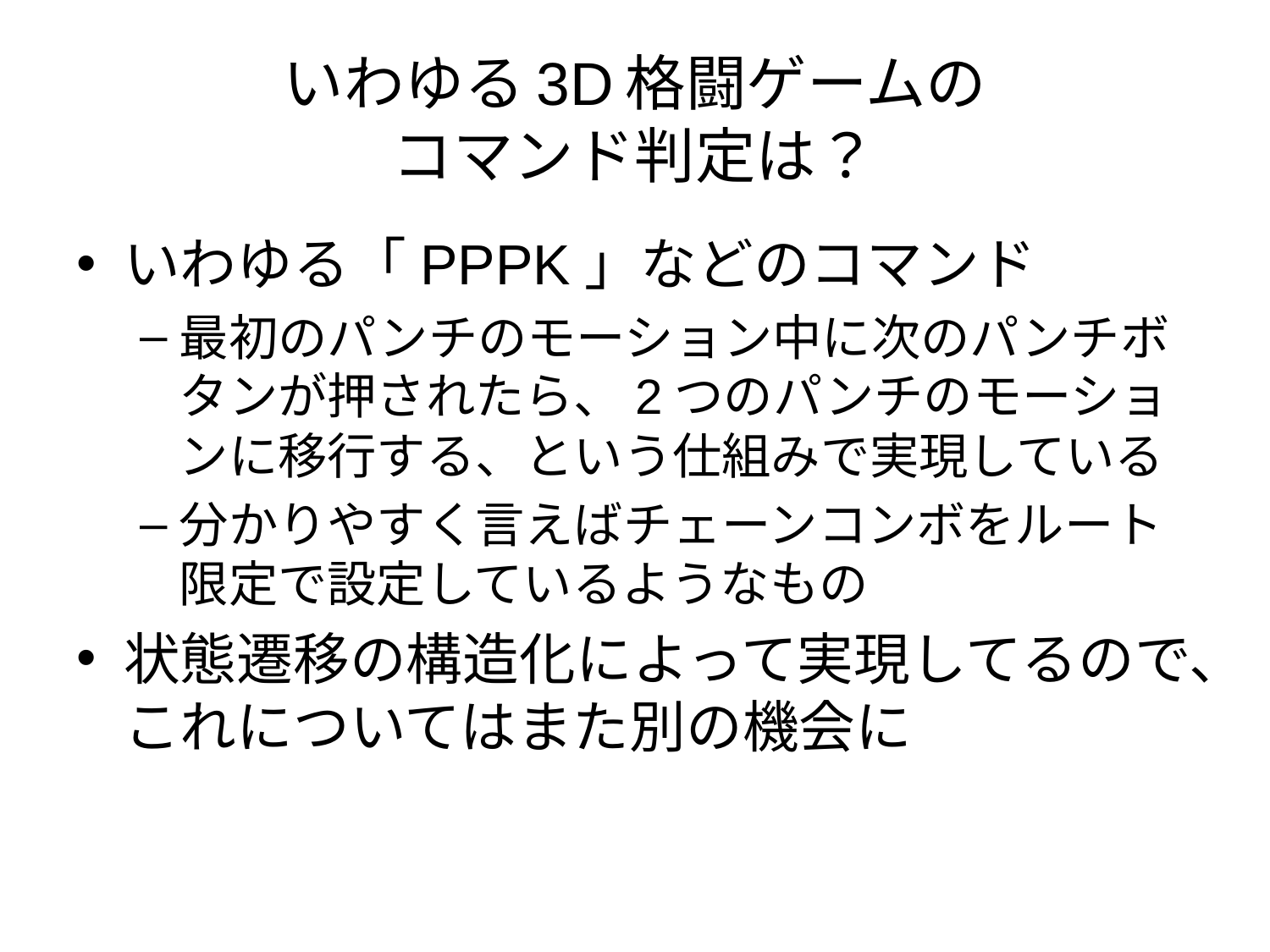

# いわゆる3D格闘ゲームの コマンド判定は？
いわゆる「PPPK」などのコマンド
最初のパンチのモーション中に次のパンチボタンが押されたら、2つのパンチのモーションに移行する、という仕組みで実現している
分かりやすく言えばチェーンコンボをルート限定で設定しているようなもの
状態遷移の構造化によって実現してるので、これについてはまた別の機会に